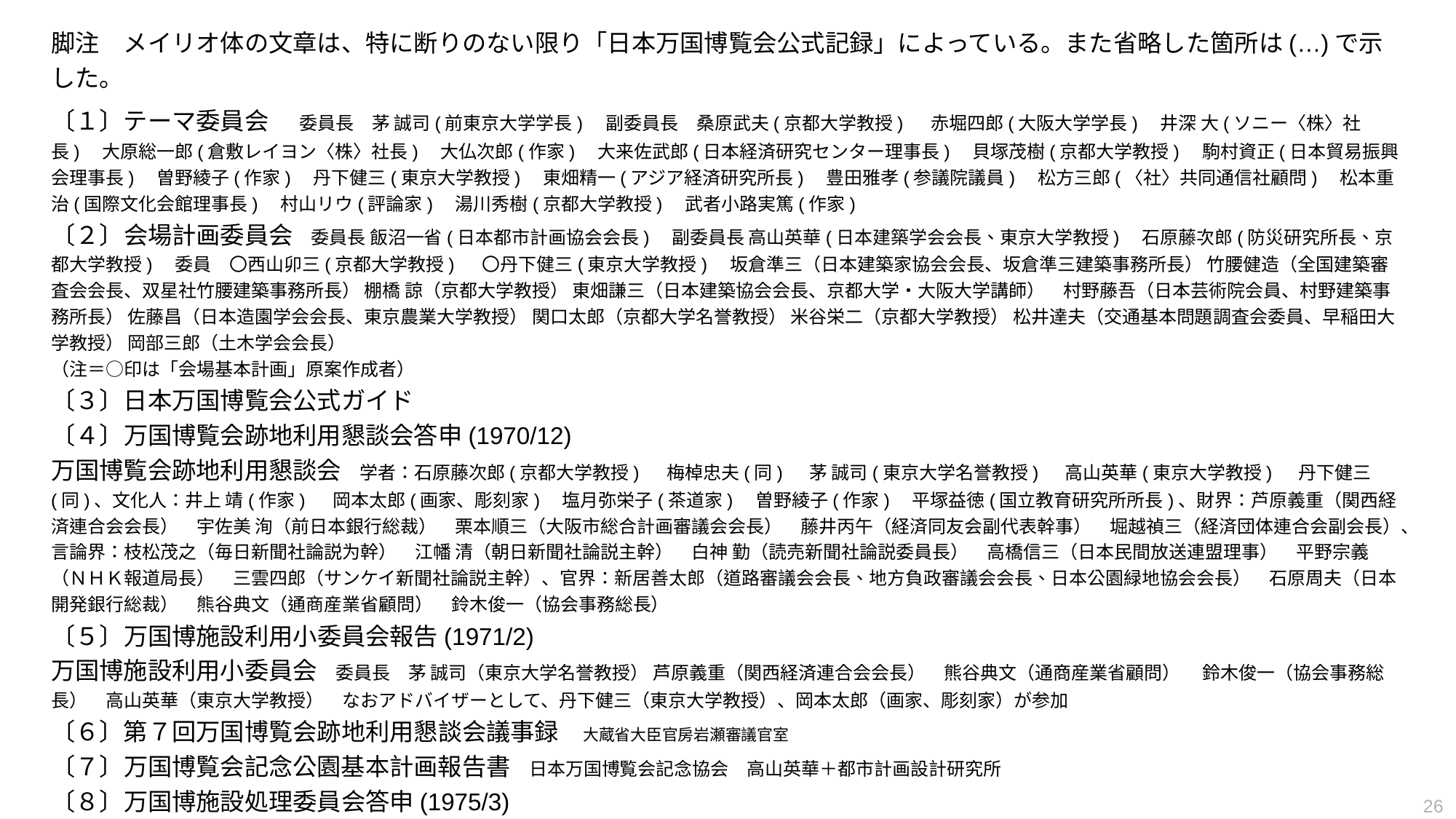

脚注　メイリオ体の文章は、特に断りのない限り「日本万国博覧会公式記録」によっている。また省略した箇所は(…)で示した。
〔１〕テーマ委員会　委員長　茅 誠司(前東京大学学長)　副委員長　桑原武夫(京都大学教授) 　赤堀四郎(大阪大学学長)　井深 大(ソニー〈株〉社長)　大原総一郎(倉敷レイヨン〈株〉社長)　大仏次郎(作家)　大来佐武郎(日本経済研究センター理事長)　貝塚茂樹(京都大学教授)　駒村資正(日本貿易振興会理事長)　曽野綾子(作家)　丹下健三(東京大学教授)　東畑精一(アジア経済研究所長)　豊田雅孝(参議院議員)　松方三郎(〈社〉共同通信社顧問)　松本重治(国際文化会館理事長)　村山リウ(評論家)　湯川秀樹(京都大学教授)　武者小路実篤(作家)
〔２〕会場計画委員会　委員長 飯沼一省(日本都市計画協会会長)　副委員長 高山英華(日本建築学会会長、東京大学教授)　石原藤次郎(防災研究所長、京都大学教授)　委員　〇西山卯三(京都大学教授) 　〇丹下健三(東京大学教授)　坂倉準三（日本建築家協会会長、坂倉準三建築事務所長） 竹腰健造（全国建築審査会会長、双星社竹腰建築事務所長） 棚橋 諒（京都大学教授） 東畑謙三（日本建築協会会長、京都大学・大阪大学講師）　村野藤吾（日本芸術院会員、村野建築事務所長） 佐藤昌（日本造園学会会長、東京農業大学教授） 関口太郎（京都大学名誉教授） 米谷栄二（京都大学教授） 松井達夫（交通基本問題調査会委員、早稲田大学教授） 岡部三郎（土木学会会長）
（注＝○印は「会場基本計画」原案作成者）
〔３〕日本万国博覧会公式ガイド
〔４〕万国博覧会跡地利用懇談会答申(1970/12)
万国博覧会跡地利用懇談会　学者：石原藤次郎(京都大学教授) 　梅棹忠夫(同)　 茅 誠司(東京大学名誉教授)　 高山英華(東京大学教授)　 丹下健三(同)、文化人：井上 靖(作家) 　岡本太郎(画家、彫刻家)　塩月弥栄子(茶道家)　曽野綾子(作家)　平塚益徳(国立教育研究所所長)、財界：芦原義重（関西経済連合会会長）　宇佐美 洵（前日本銀行総裁）　栗本順三（大阪市総合計画審議会会長）　藤井丙午（経済同友会副代表幹事）　堀越禎三（経済団体連合会副会長）、言論界：枝松茂之（毎日新聞社論説为幹）　江幡 清（朝日新聞社論説主幹）　白神 勤（読売新聞社論説委員長）　高橋信三（日本民間放送連盟理事）　平野宗義（ＮＨＫ報道局長）　三雲四郎（サンケイ新聞社論説主幹）、官界：新居善太郎（道路審議会会長、地方負政審議会会長、日本公園緑地協会会長）　石原周夫（日本開発銀行総裁）　熊谷典文（通商産業省顧問）　鈴木俊一（協会事務総長）
〔５〕万国博施設利用小委員会報告(1971/2)
万国博施設利用小委員会　委員長　茅 誠司（東京大学名誉教授） 芦原義重（関西経済連合会会長）　熊谷典文（通商産業省顧問） 　鈴木俊一（協会事務総長）　高山英華（東京大学教授）　なおアドバイザーとして、丹下健三（東京大学教授）、岡本太郎（画家、彫刻家）が参加
〔６〕第７回万国博覧会跡地利用懇談会議事録　大蔵省大臣官房岩瀬審議官室
〔７〕万国博覧会記念公園基本計画報告書　日本万国博覧会記念協会　高山英華＋都市計画設計研究所
〔８〕万国博施設処理委員会答申(1975/3)
万国博施設処理委員会　委員長　茅　誠司(日本万国博覧会記念協会評議員)　天谷　直弘(通商産業省通商産業審議官　梅棹　忠夫(国立民族学博物館長)
榎原　一夫(吹田市長)　大島　靖(大阪市長)　黒田　了一(大阪府知事)　鈴木　俊一(日本万国博覧会記念協会評議員) 高山　英華(日本万国博覧会記念協会評議員) 　吉瀬　維哉(大蔵省理財局長)　吉田　泰夫(建設省都市局長)
26